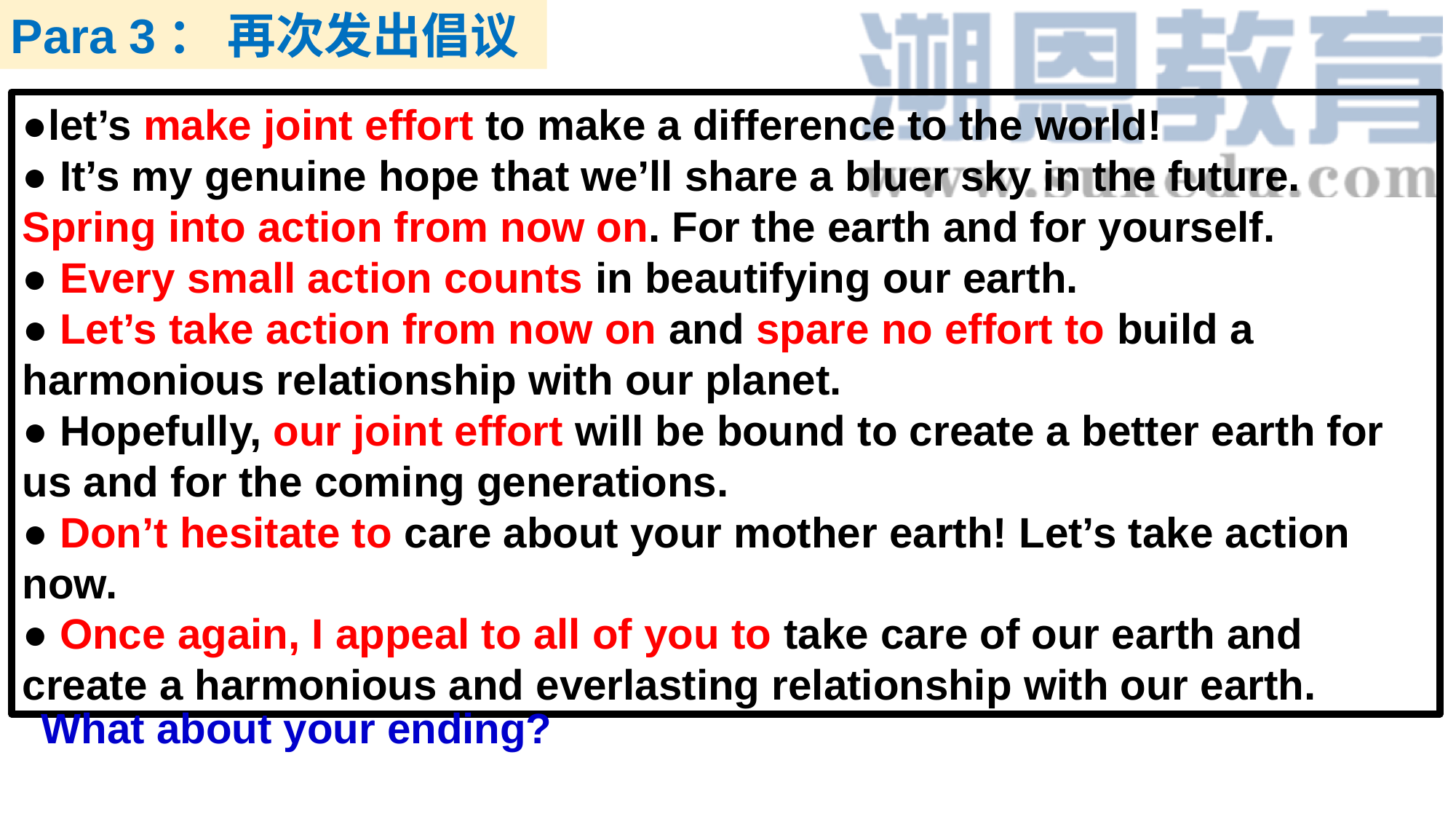

Para 3： 再次发出倡议
●let’s make joint effort to make a difference to the world!
● It’s my genuine hope that we’ll share a bluer sky in the future. Spring into action from now on. For the earth and for yourself.
● Every small action counts in beautifying our earth.
● Let’s take action from now on and spare no effort to build a harmonious relationship with our planet.
● Hopefully, our joint effort will be bound to create a better earth for us and for the coming generations.
● Don’t hesitate to care about your mother earth! Let’s take action now.
● Once again, I appeal to all of you to take care of our earth and create a harmonious and everlasting relationship with our earth.
What about your ending?